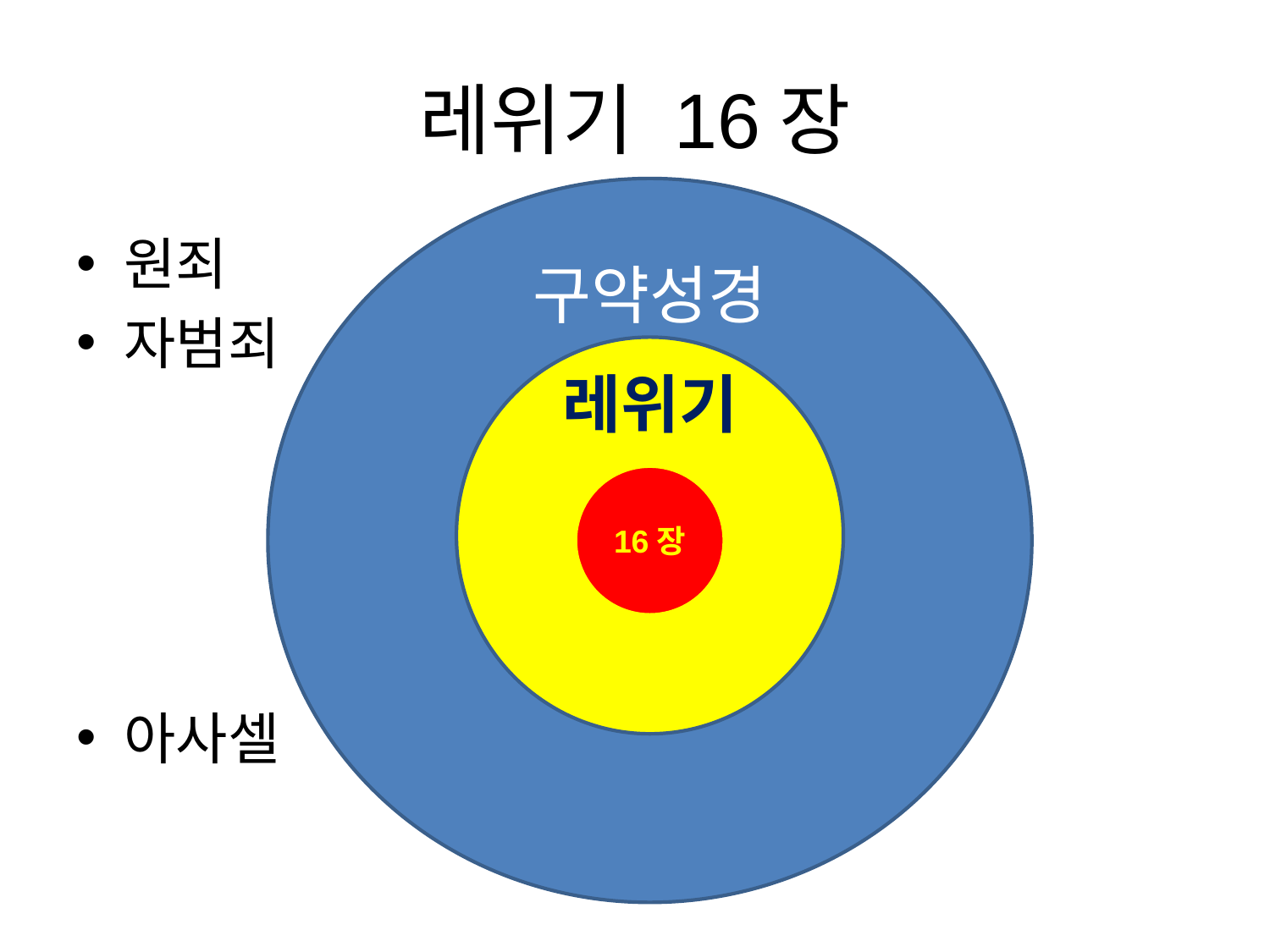

# 레위기 16장
구약성경

원죄
자범죄

아사셀
레위기

16장